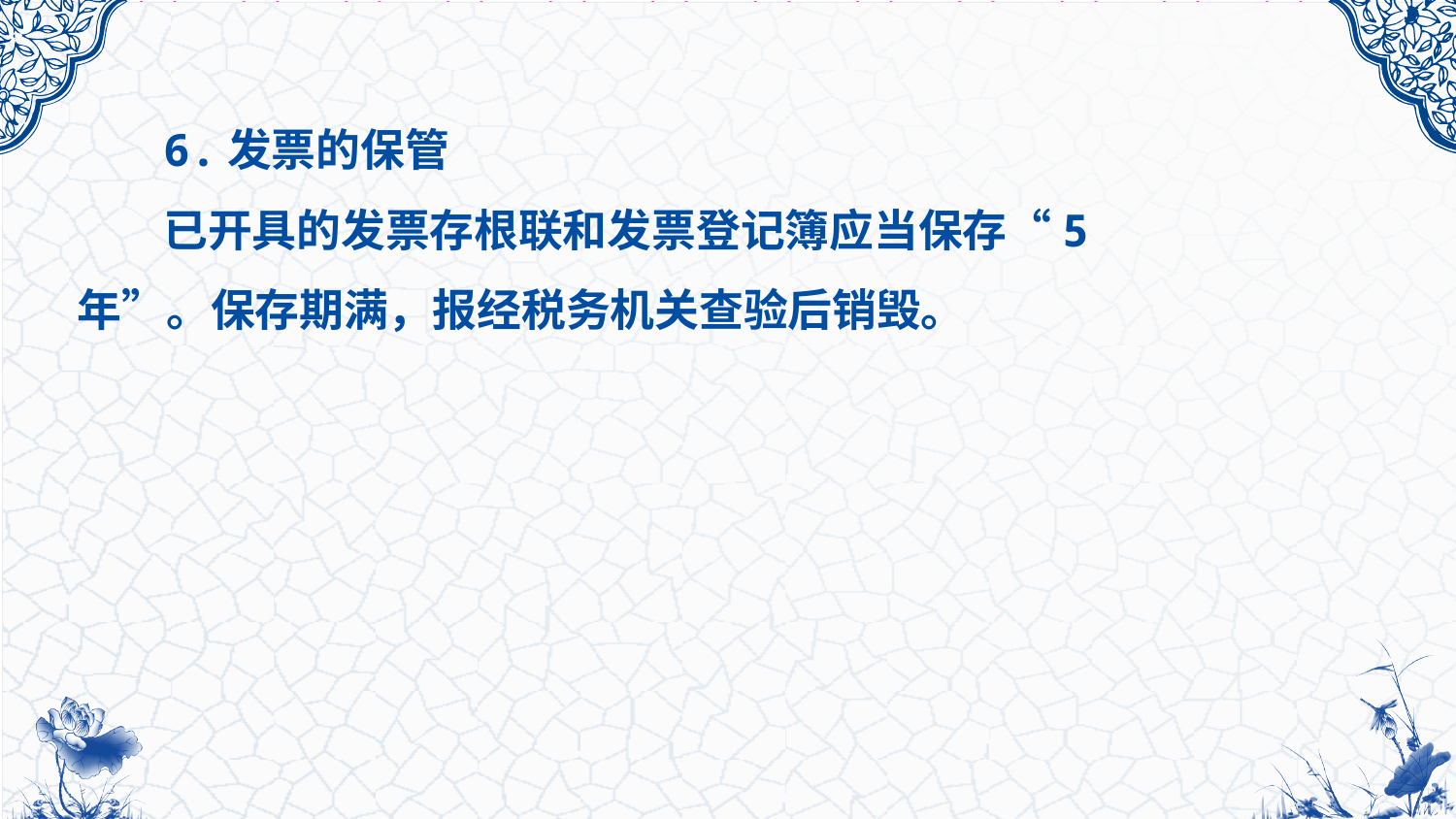

6.发票的保管
已开具的发票存根联和发票登记簿应当保存“5年”。保存期满，报经税务机关查验后销毁。